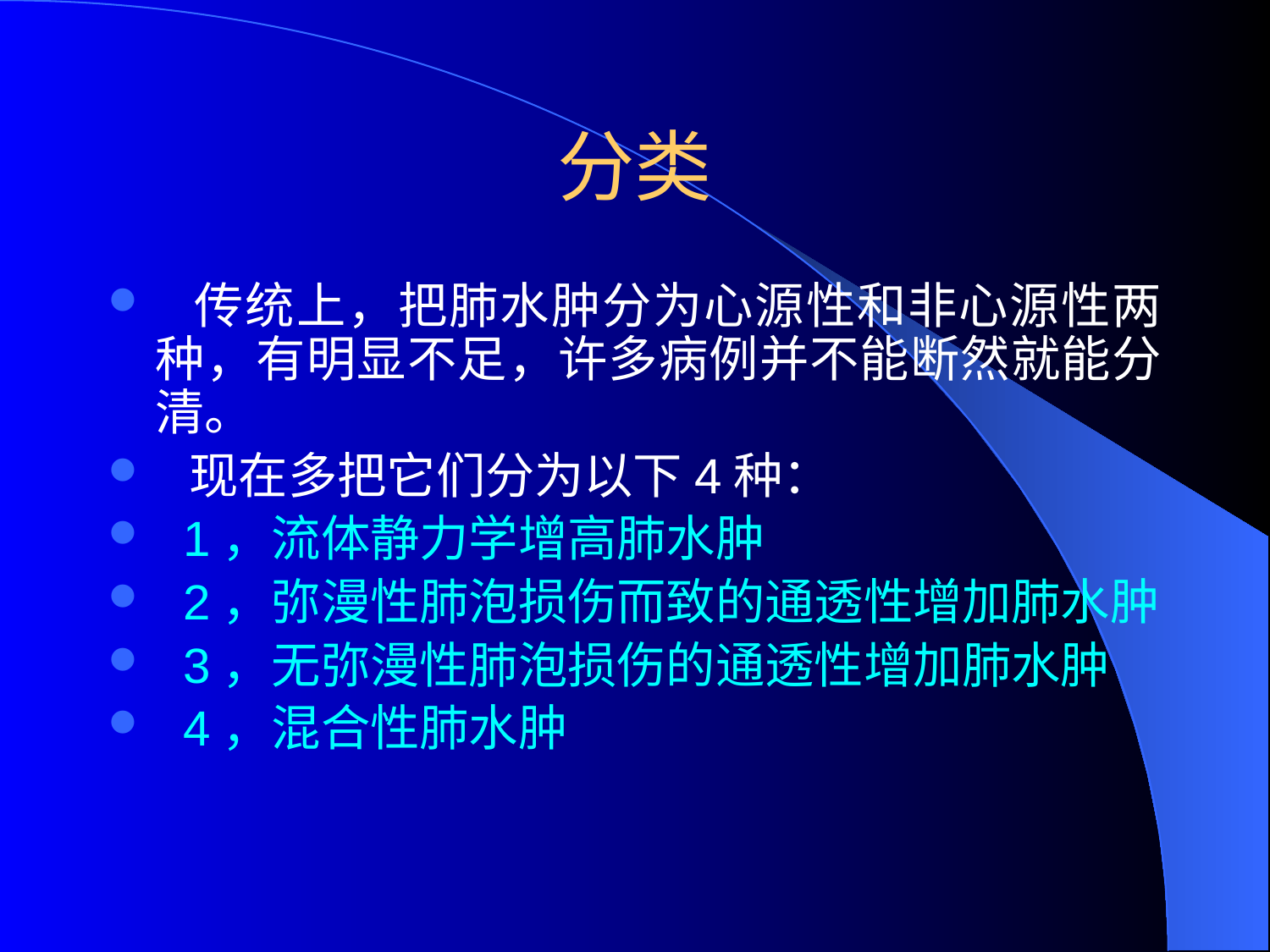

# 分类
  传统上，把肺水肿分为心源性和非心源性两种，有明显不足，许多病例并不能断然就能分清。
  现在多把它们分为以下4种：
  1，流体静力学增高肺水肿
  2，弥漫性肺泡损伤而致的通透性增加肺水肿
  3，无弥漫性肺泡损伤的通透性增加肺水肿
  4，混合性肺水肿